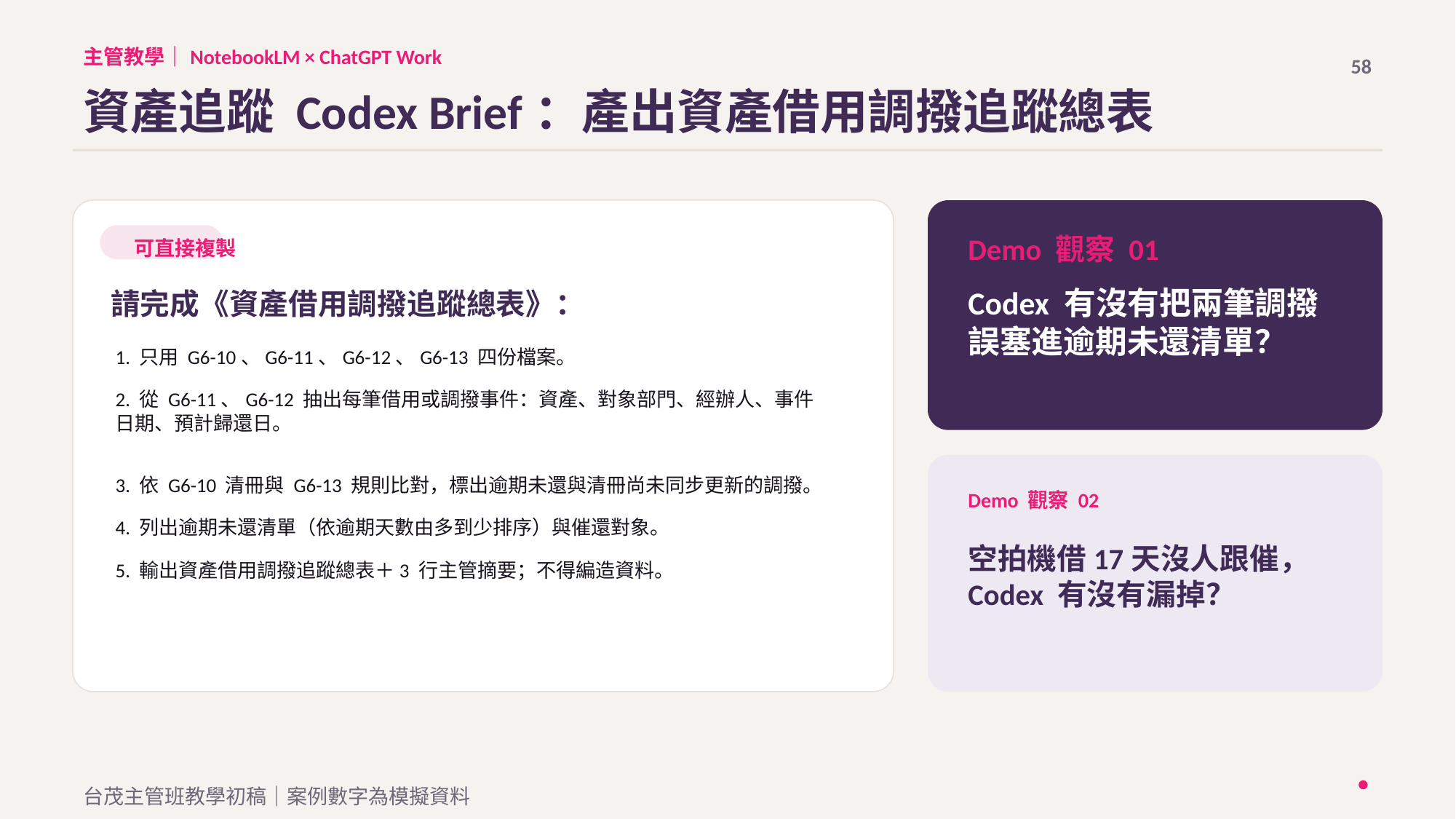

主管教學｜NotebookLM × ChatGPT Work
58
資產追蹤 Codex Brief：產出資產借用調撥追蹤總表

Demo 觀察 01
可直接複製
Codex 有沒有把兩筆調撥誤塞進逾期未還清單？
請完成《資產借用調撥追蹤總表》：
1. 只用 G6-10、G6-11、G6-12、G6-13 四份檔案。
2. 從 G6-11、G6-12 抽出每筆借用或調撥事件：資產、對象部門、經辦人、事件日期、預計歸還日。

3. 依 G6-10 清冊與 G6-13 規則比對，標出逾期未還與清冊尚未同步更新的調撥。
Demo 觀察 02
4. 列出逾期未還清單（依逾期天數由多到少排序）與催還對象。
空拍機借17天沒人跟催，Codex 有沒有漏掉？
5. 輸出資產借用調撥追蹤總表＋3 行主管摘要；不得編造資料。
台茂主管班教學初稿｜案例數字為模擬資料